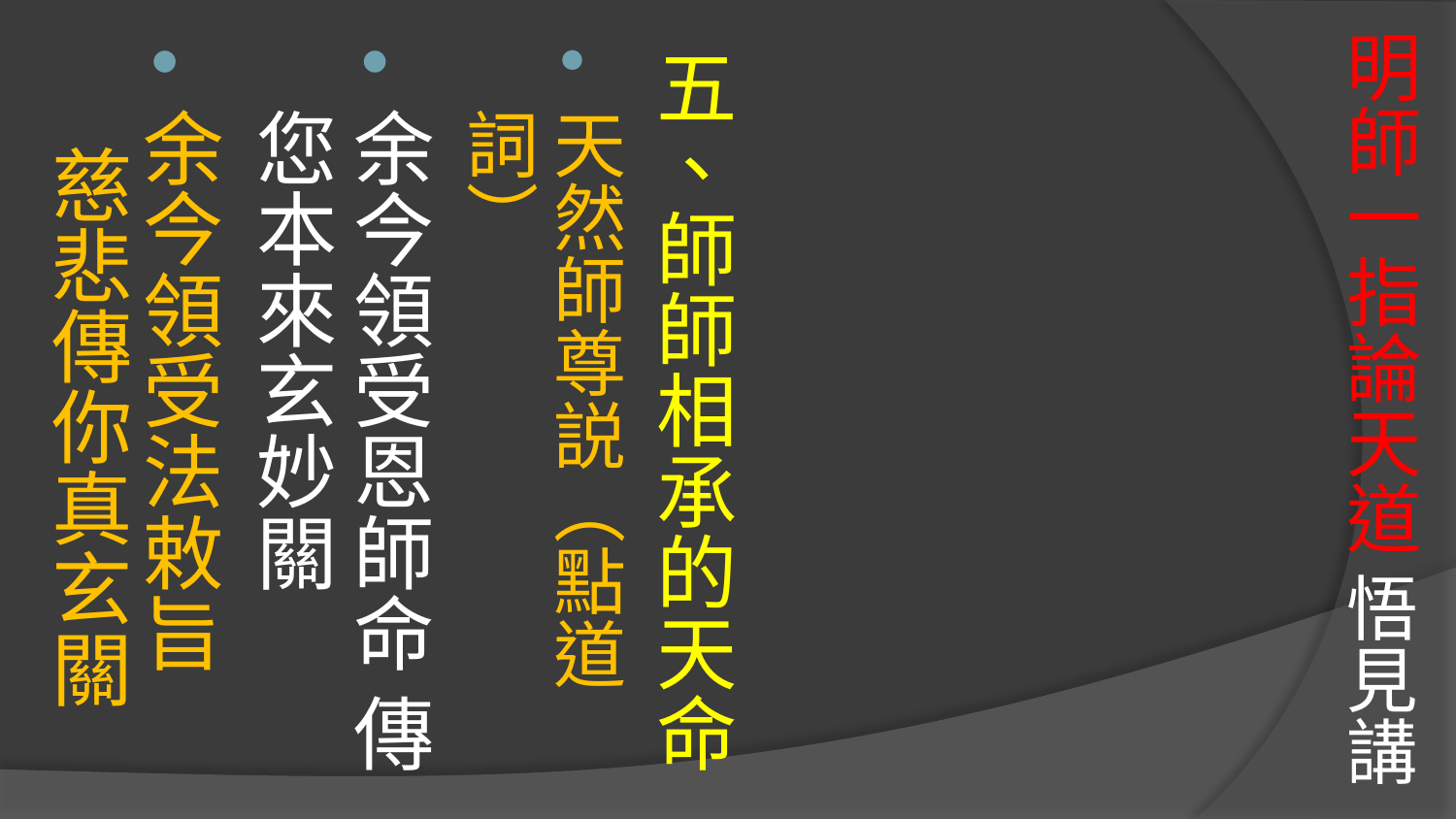

# 明師一指論天道 悟見講
五、師師相承的天命
天然師尊説（點道詞）
余今領受恩師命 傳您本來玄妙關
余今領受法敕旨        慈悲傳你真玄關